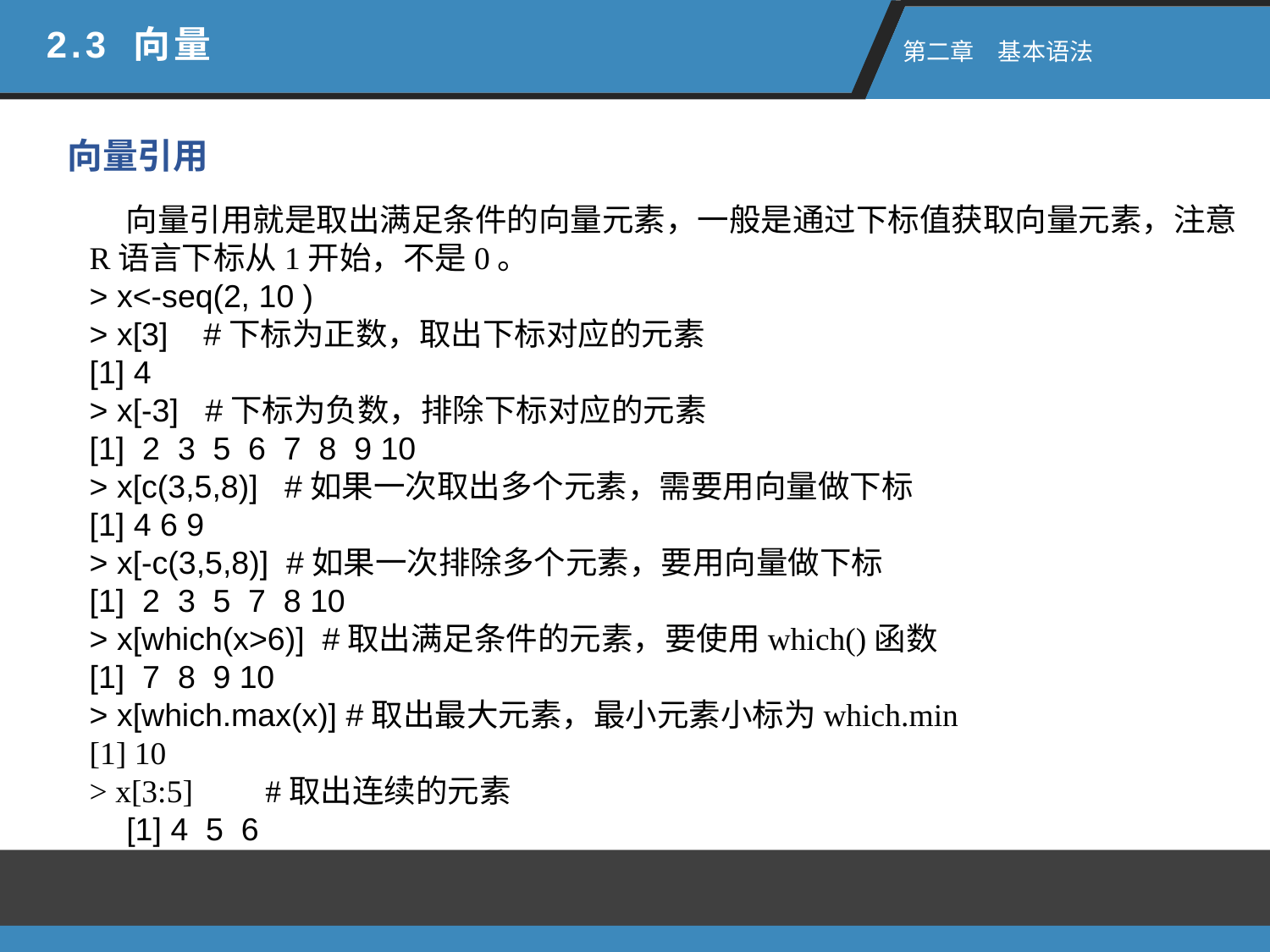

2.3 向量
  第二章　基本语法
向量引用
    向量引用就是取出满足条件的向量元素，一般是通过下标值获取向量元素，注意R语言下标从1开始，不是0。> x<-seq(2, 10 )     > x[3]    #下标为正数，取出下标对应的元素[1] 4> x[-3]   #下标为负数，排除下标对应的元素[1]  2  3  5  6  7  8  9 10> x[c(3,5,8)]   #如果一次取出多个元素，需要用向量做下标[1] 4 6 9> x[-c(3,5,8)]  #如果一次排除多个元素，要用向量做下标[1]  2  3  5  7  8 10> x[which(x>6)]  #取出满足条件的元素，要使用which()函数[1]  7  8  9 10> x[which.max(x)] #取出最大元素，最小元素小标为which.min[1] 10> x[3:5]         #取出连续的元素[1] 4  5  6